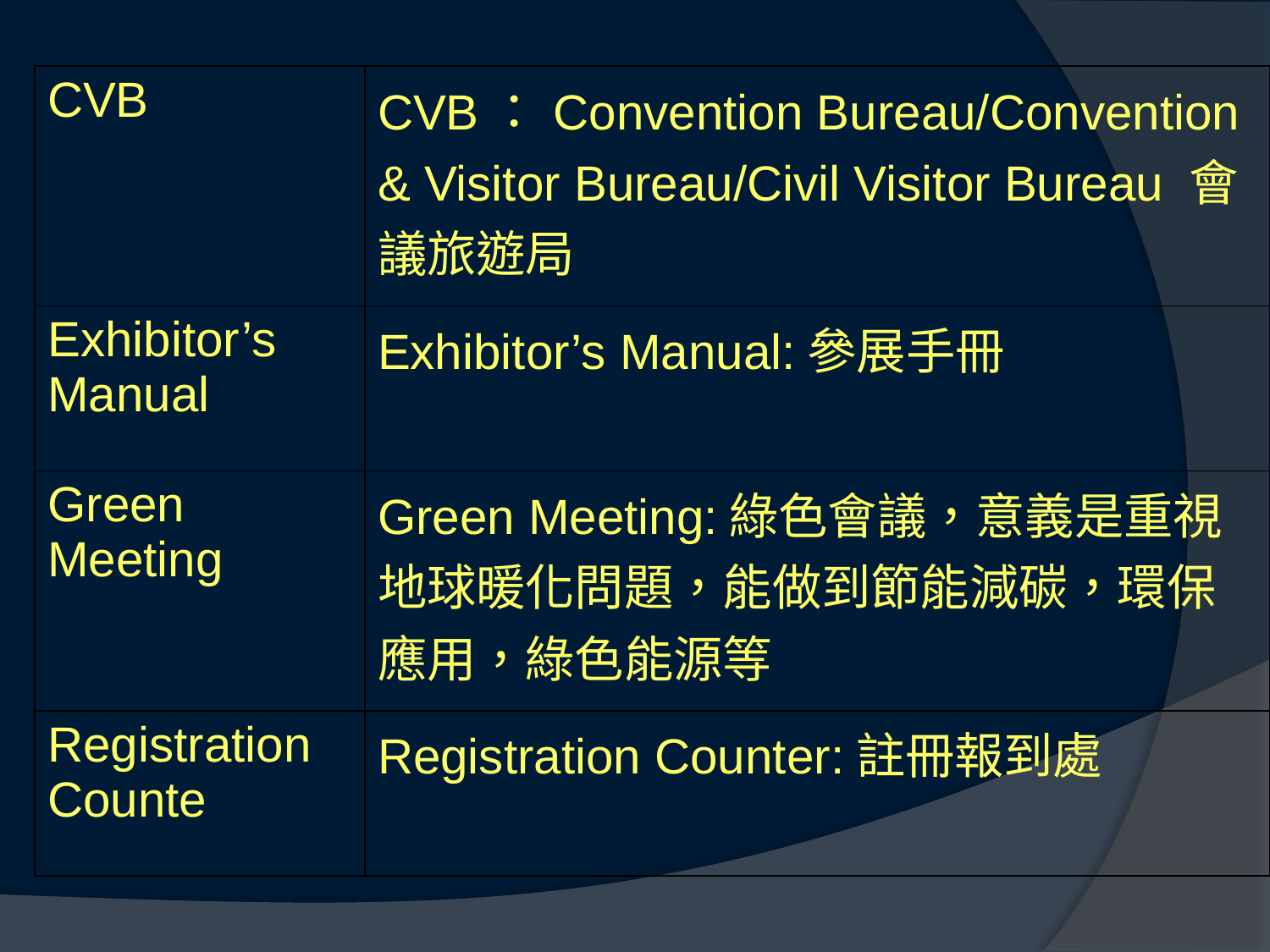

| CVB | CVB：Convention Bureau/Convention & Visitor Bureau/Civil Visitor Bureau 會議旅遊局 |
| --- | --- |
| Exhibitor’s Manual | Exhibitor’s Manual:參展手冊 |
| Green Meeting | Green Meeting:綠色會議，意義是重視地球暖化問題，能做到節能減碳，環保應用，綠色能源等 |
| Registration Counte | Registration Counter:註冊報到處 |